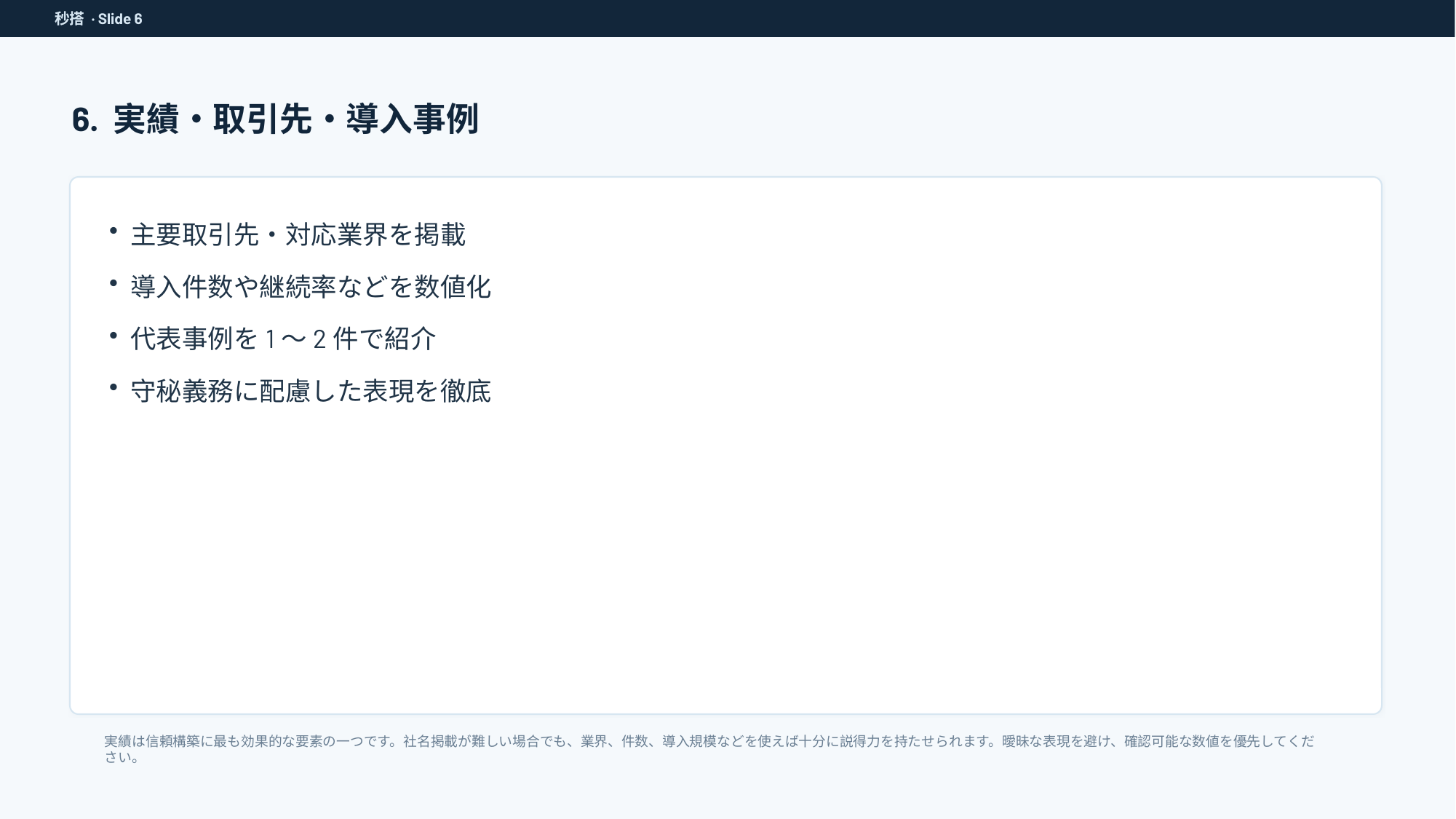

秒搭 · Slide 6
6. 実績・取引先・導入事例

主要取引先・対応業界を掲載
導入件数や継続率などを数値化
代表事例を1〜2件で紹介
守秘義務に配慮した表現を徹底
実績は信頼構築に最も効果的な要素の一つです。社名掲載が難しい場合でも、業界、件数、導入規模などを使えば十分に説得力を持たせられます。曖昧な表現を避け、確認可能な数値を優先してください。